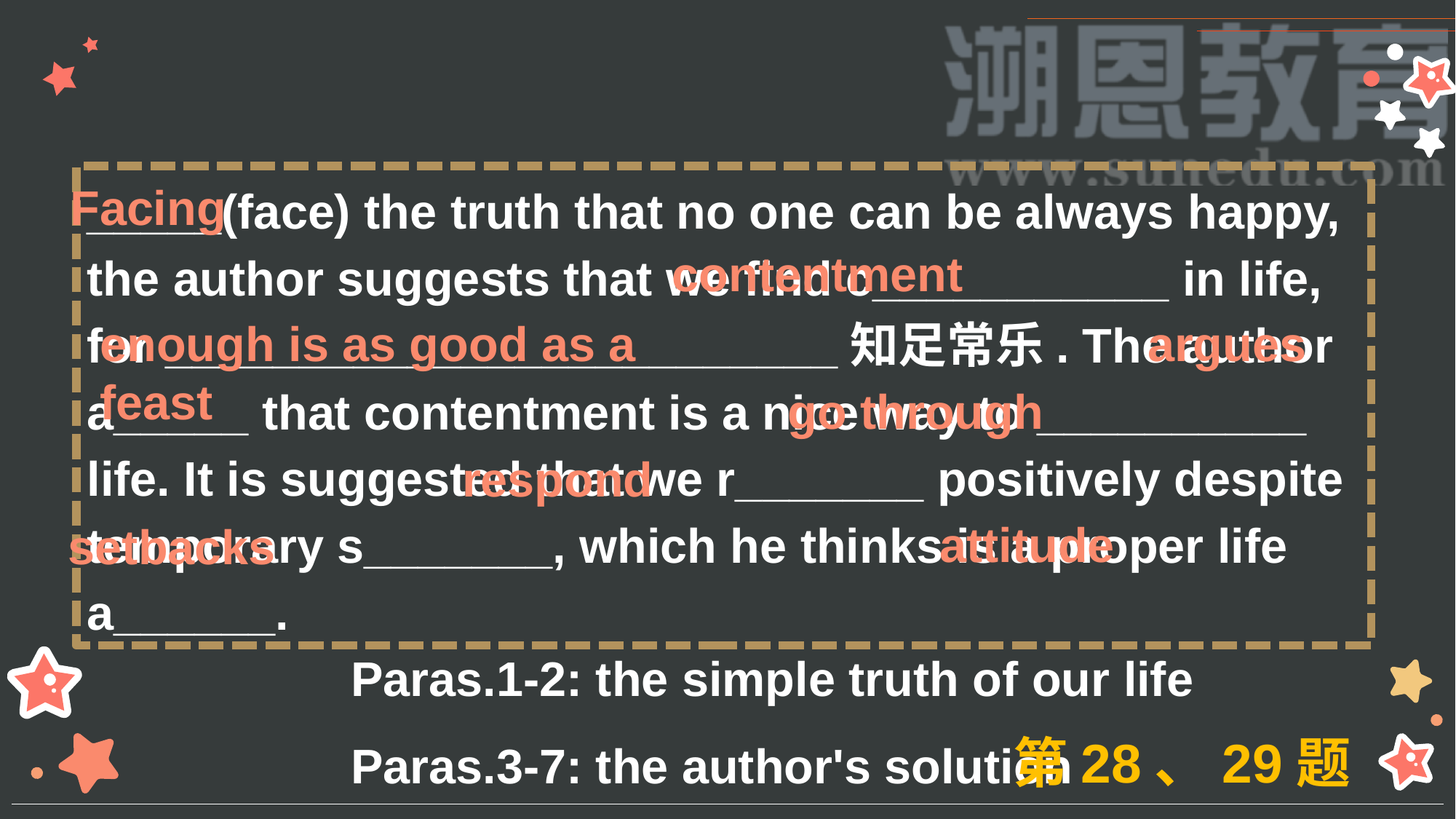

_____(face) the truth that no one can be always happy, the author suggests that we find c___________ in life, for _________________________知足常乐. The author a_____ that contentment is a nice way to __________ life. It is suggested that we r_______ positively despite temporary s_______, which he thinks is a proper life a______.
Facing
contentment
enough is as good as a feast
argues
go through
respond
attitude
setbacks
Paras.1-2: the simple truth of our life
Paras.3-7: the author's solution

第28、29题